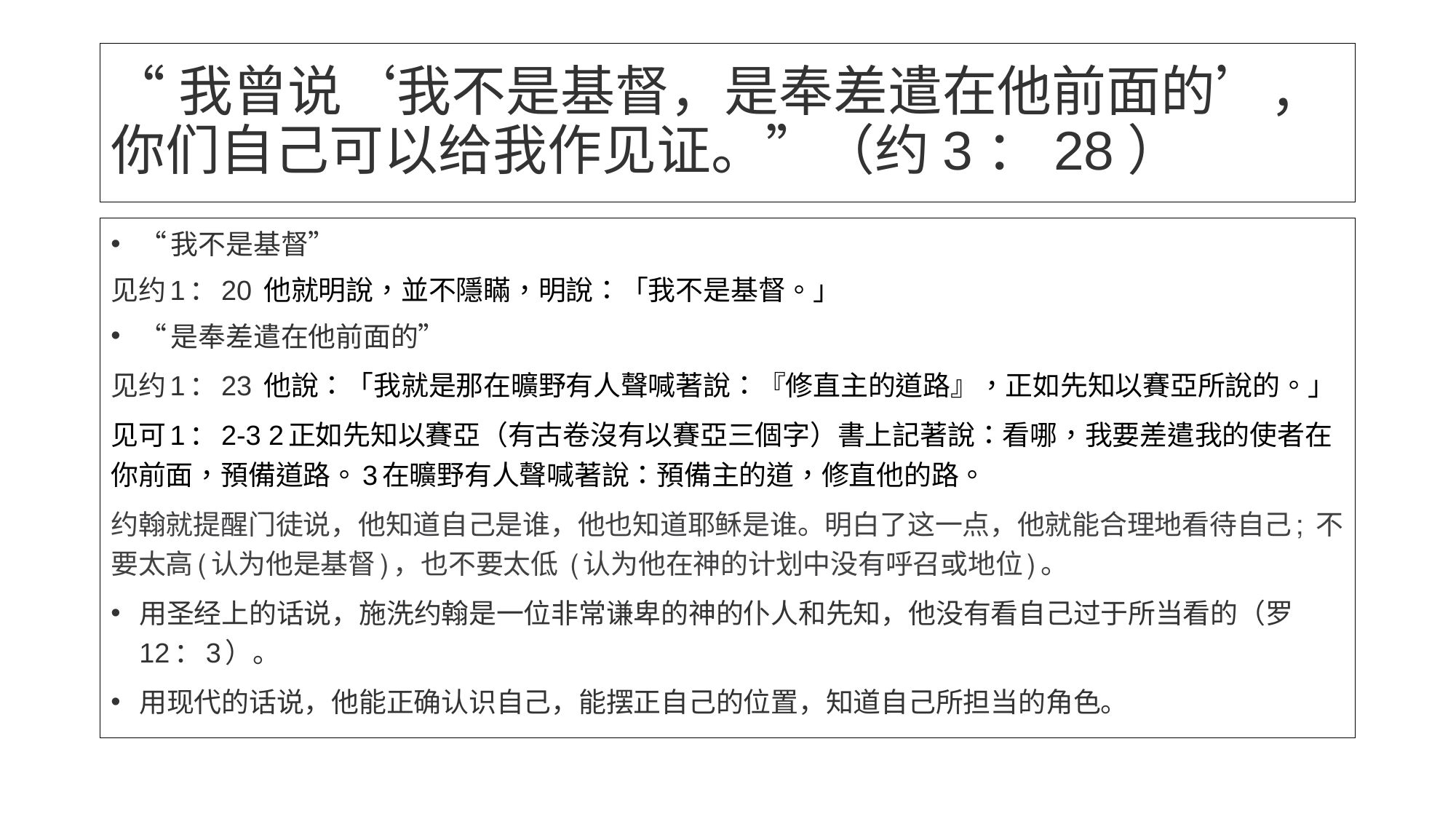

# “我曾说‘我不是基督，是奉差遣在他前面的’，你们自己可以给我作见证。”（约3：28）
“我不是基督”
见约1：20 他就明說，並不隱瞞，明說：「我不是基督。」
“是奉差遣在他前面的”
见约1：23 他說：「我就是那在曠野有人聲喊著說：『修直主的道路』，正如先知以賽亞所說的。」
见可1：2-3 2正如先知以賽亞（有古卷沒有以賽亞三個字）書上記著說：看哪，我要差遣我的使者在你前面，預備道路。3在曠野有人聲喊著說：預備主的道，修直他的路。
约翰就提醒门徒说，他知道自己是谁，他也知道耶稣是谁。明白了这一点，他就能合理地看待自己; 不要太高(认为他是基督)，也不要太低 (认为他在神的计划中没有呼召或地位)。
用圣经上的话说，施洗约翰是一位非常谦卑的神的仆人和先知，他没有看自己过于所当看的（罗12：3）。
用现代的话说，他能正确认识自己，能摆正自己的位置，知道自己所担当的角色。